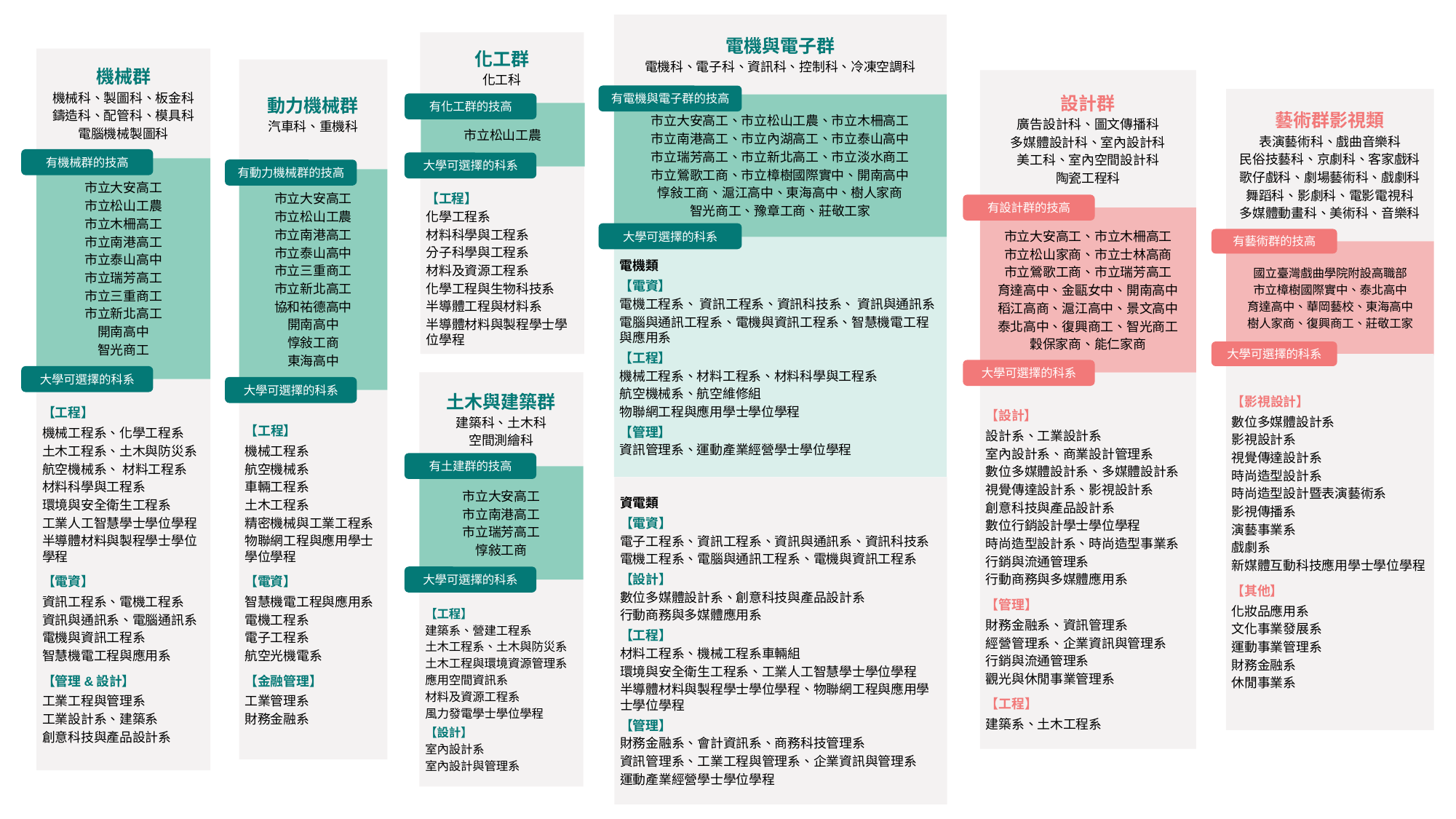

電機與電子群
電機科、電子科、資訊科、控制科、冷凍空調科
有電機與電子群的技高
市立大安高工、市立松山工農、市立木柵高工
市立南港高工、市立內湖高工、市立泰山高中
市立瑞芳高工、市立新北高工、市立淡水商工
市立鶯歌工商、市立樟樹國際實中、開南高中
惇敍工商、滬江高中、東海高中、樹人家商
智光商工、豫章工商、莊敬工家
大學可選擇的科系

電機類
【電資】
電機工程系、 資訊工程系、資訊科技系、 資訊與通訊系
電腦與通訊工程系、電機與資訊工程系、智慧機電工程與應用系
【工程】
機械工程系、材料工程系、材料科學與工程系
航空機械系、航空維修組
物聯網工程與應用學士學位學程
【管理】
資訊管理系、運動產業經營學士學位學程

資電類
【電資】
電子工程系、資訊工程系、資訊與通訊系、資訊科技系
電機工程系、電腦與通訊工程系、電機與資訊工程系
【設計】
數位多媒體設計系、創意科技與產品設計系
行動商務與多媒體應用系
【工程】
材料工程系、機械工程系車輛組
環境與安全衛生工程系、工業人工智慧學士學位學程
半導體材料與製程學士學位學程、物聯網工程與應用學士學位學程
【管理】
財務金融系、會計資訊系、商務科技管理系
資訊管理系、工業工程與管理系、企業資訊與管理系
運動產業經營學士學位學程
化工群
化工科
有化工群的技高
市立松山工農
大學可選擇的科系

【工程】
化學工程系
材料科學與工程系
分子科學與工程系
材料及資源工程系
化學工程與生物科技系
半導體工程與材料系
半導體材料與製程學士學位學程
土木與建築群
建築科、土木科
空間測繪科
有土建群的技高
市立大安高工
市立南港高工
市立瑞芳高工
惇敍工商
大學可選擇的科系

【工程】
建築系、營建工程系
土木工程系、土木與防災系
土木工程與環境資源管理系
應用空間資訊系
材料及資源工程系
風力發電學士學位學程
【設計】
室內設計系
室內設計與管理系
機械群
機械科、製圖科、板金科
鑄造科、配管科、模具科
電腦機械製圖科
有機械群的技高

市立大安高工
市立松山工農
市立木柵高工
市立南港高工
市立泰山高中
市立瑞芳高工
市立三重商工
市立新北高工
開南高中
智光商工

大學可選擇的科系
【工程】
機械工程系、化學工程系
土木工程系、土木與防災系
航空機械系、 材料工程系
材料科學與工程系
環境與安全衛生工程系
工業人工智慧學士學位學程
半導體材料與製程學士學位學程
【電資】
資訊工程系、電機工程系
資訊與通訊系、電腦通訊系
電機與資訊工程系
智慧機電工程與應用系
【管理&設計】
工業工程與管理系
工業設計系、建築系
創意科技與產品設計系
動力機械群
汽車科、重機科
有動力機械群的技高

市立大安高工
市立松山工農
市立南港高工
市立泰山高中
市立三重商工
市立新北高工
協和祐德高中
開南高中
惇敍工商
東海高中

大學可選擇的科系
【工程】
機械工程系
航空機械系
車輛工程系
土木工程系
精密機械與工業工程系
物聯網工程與應用學士學位學程
【電資】
智慧機電工程與應用系
電機工程系
電子工程系
航空光機電系
【金融管理】
工業管理系
財務金融系
設計群
廣告設計科、圖文傳播科
多媒體設計科、室內設計科
美工科、室內空間設計科
陶瓷工程科
有設計群的技高
市立大安高工、市立木柵高工
市立松山家商、市立士林高商
市立鶯歌工商、市立瑞芳高工
育達高中、金甌女中、開南高中
稻江高商、滬江高中、景文高中
泰北高中、復興商工、智光商工
穀保家商、能仁家商
大學可選擇的科系

【設計】
設計系、工業設計系
室內設計系、商業設計管理系
數位多媒體設計系、多媒體設計系
視覺傳達設計系、影視設計系
創意科技與產品設計系
數位行銷設計學士學位學程
時尚造型設計系、時尚造型事業系
行銷與流通管理系
行動商務與多媒體應用系
【管理】
財務金融系、資訊管理系
經營管理系、企業資訊與管理系
行銷與流通管理系
觀光與休閒事業管理系
【工程】
建築系、土木工程系
藝術群影視類
表演藝術科、戲曲音樂科
民俗技藝科、京劇科、客家戲科
歌仔戲科、劇場藝術科、戲劇科
舞蹈科、影劇科、電影電視科
多媒體動畫科、美術科、音樂科
有藝術群的技高
國立臺灣戲曲學院附設高職部
市立樟樹國際實中、泰北高中
育達高中、華岡藝校、東海高中
樹人家商、復興商工、莊敬工家
大學可選擇的科系
【影視設計】
數位多媒體設計系
影視設計系
視覺傳達設計系
時尚造型設計系
時尚造型設計暨表演藝術系
影視傳播系
演藝事業系
戲劇系
新媒體互動科技應用學士學位學程
【其他】
化妝品應用系
文化事業發展系
運動事業管理系
財務金融系
休閒事業系